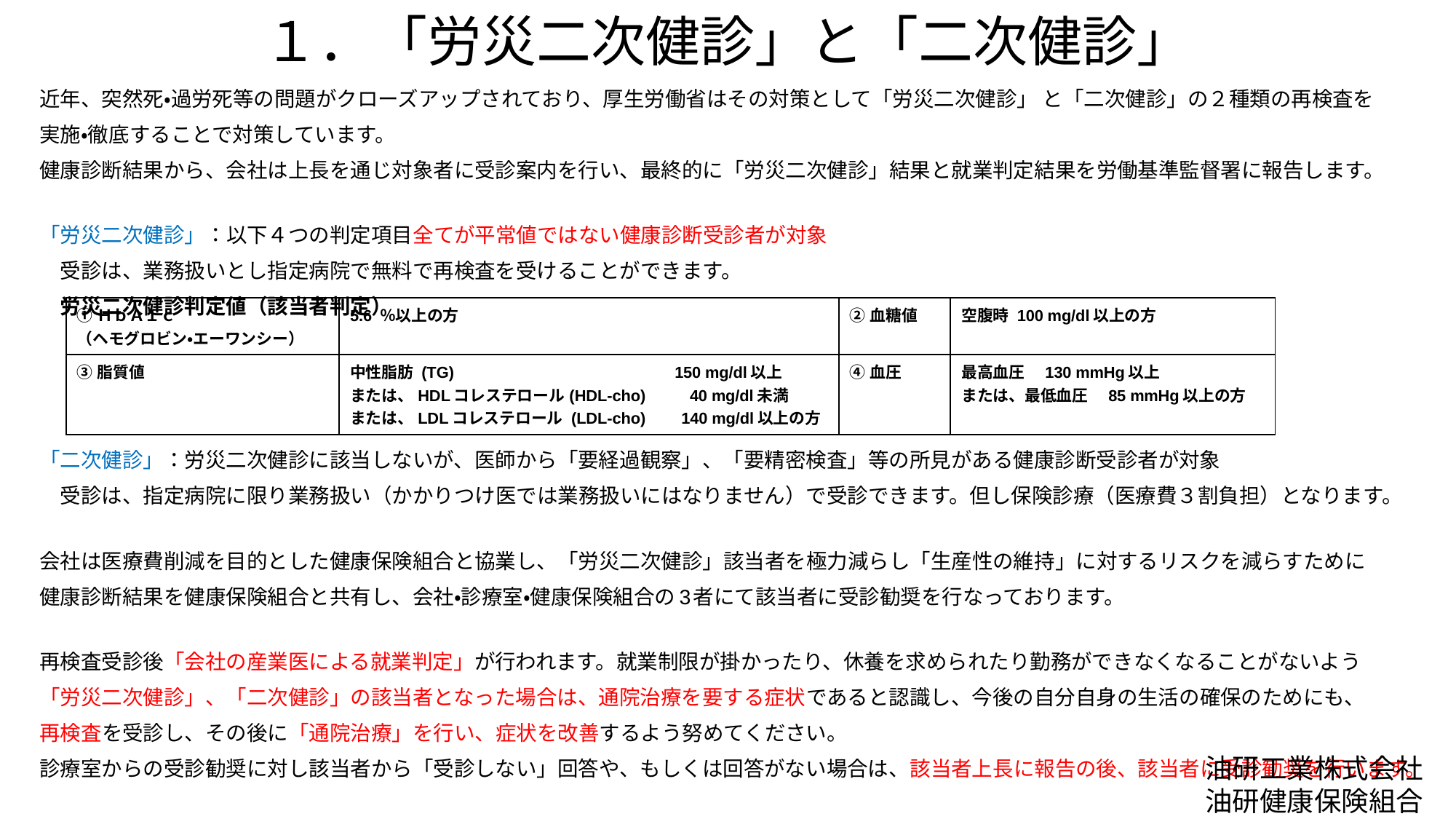

# １．「労災二次健診」と「二次健診」
近年、突然死・過労死等の問題がクローズアップされており、厚生労働省はその対策として「労災二次健診」 と「二次健診」の２種類の再検査を
実施・徹底することで対策しています。
健康診断結果から、会社は上長を通じ対象者に受診案内を行い、最終的に「労災二次健診」結果と就業判定結果を労働基準監督署に報告します。

「労災二次健診」：以下４つの判定項目全てが平常値ではない健康診断受診者が対象
　受診は、業務扱いとし指定病院で無料で再検査を受けることができます。
　労災二次健診判定値（該当者判定）

「二次健診」：労災二次健診に該当しないが、医師から「要経過観察」、「要精密検査」等の所見がある健康診断受診者が対象
　受診は、指定病院に限り業務扱い（かかりつけ医では業務扱いにはなりません）で受診できます。但し保険診療（医療費３割負担）となります。

会社は医療費削減を目的とした健康保険組合と協業し、「労災二次健診」該当者を極力減らし「生産性の維持」に対するリスクを減らすために
健康診断結果を健康保険組合と共有し、会社・診療室・健康保険組合の3者にて該当者に受診勧奨を行なっております。

再検査受診後「会社の産業医による就業判定」が行われます。就業制限が掛かったり、休養を求められたり勤務ができなくなることがないよう
「労災二次健診」、「二次健診」の該当者となった場合は、通院治療を要する症状であると認識し、今後の自分自身の生活の確保のためにも、
再検査を受診し、その後に「通院治療」を行い、症状を改善するよう努めてください。
診療室からの受診勧奨に対し該当者から「受診しない」回答や、もしくは回答がない場合は、該当者上長に報告の後、該当者に受診勧奨を行います。
| ①ＨｂＡ１ｃ （ヘモグロビン・エーワンシー） | 5.6 ％以上の方 | ②血糖値 | 空腹時 100 mg/dl以上の方 |
| --- | --- | --- | --- |
| ③脂質値 | 中性脂肪 (TG) 　　　　　　 　　　 　　 　 150 mg/dl以上 または、HDLコレステロール(HDL-cho) 　　40 mg/dl未満 または、LDLコレステロール (LDL-cho) 　 140 mg/dl以上の方 | ④血圧 | 最高血圧　130 mmHg以上 または、最低血圧　85 mmHg以上の方 |
油研工業株式会社
油研健康保険組合